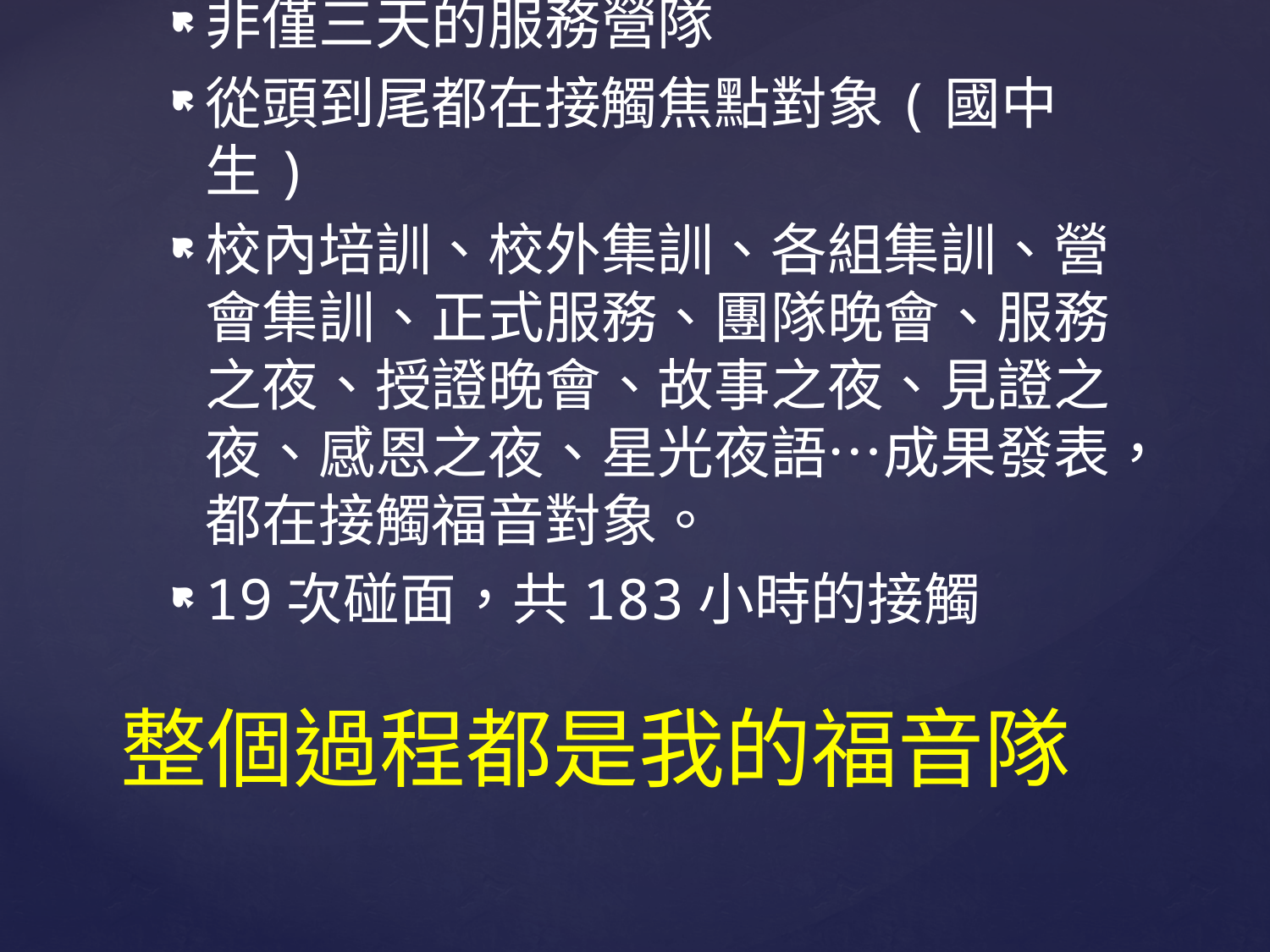

非僅三天的服務營隊
從頭到尾都在接觸焦點對象(國中生)
校內培訓、校外集訓、各組集訓、營會集訓、正式服務、團隊晚會、服務之夜、授證晚會、故事之夜、見證之夜、感恩之夜、星光夜語…成果發表，都在接觸福音對象。
19次碰面，共183小時的接觸

# 整個過程都是我的福音隊